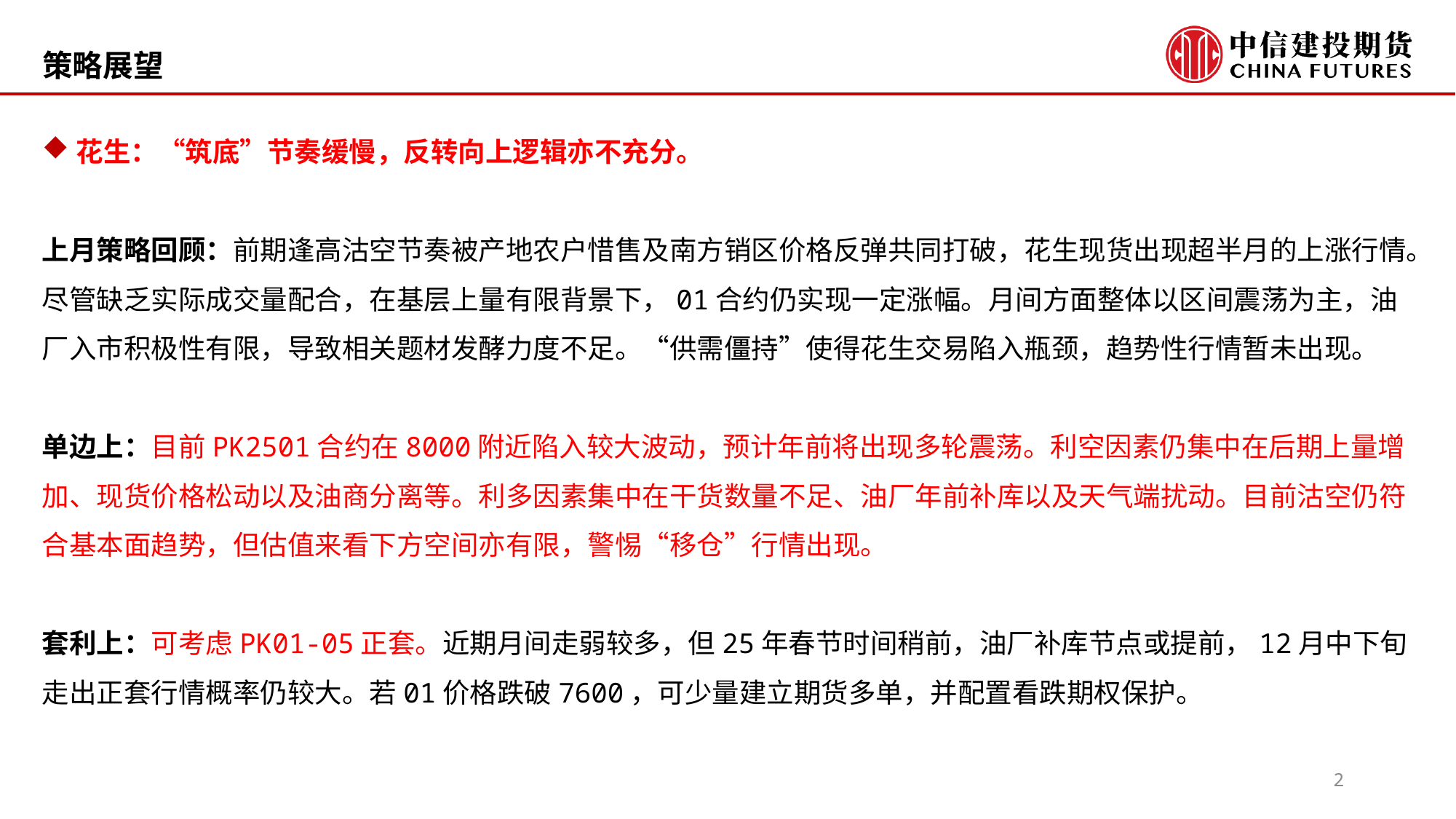

策略展望
花生：“筑底”节奏缓慢，反转向上逻辑亦不充分。

上月策略回顾：前期逢高沽空节奏被产地农户惜售及南方销区价格反弹共同打破，花生现货出现超半月的上涨行情。尽管缺乏实际成交量配合，在基层上量有限背景下，01合约仍实现一定涨幅。月间方面整体以区间震荡为主，油厂入市积极性有限，导致相关题材发酵力度不足。“供需僵持”使得花生交易陷入瓶颈，趋势性行情暂未出现。

单边上：目前PK2501合约在8000附近陷入较大波动，预计年前将出现多轮震荡。利空因素仍集中在后期上量增加、现货价格松动以及油商分离等。利多因素集中在干货数量不足、油厂年前补库以及天气端扰动。目前沽空仍符合基本面趋势，但估值来看下方空间亦有限，警惕“移仓”行情出现。

套利上：可考虑PK01-05正套。近期月间走弱较多，但25年春节时间稍前，油厂补库节点或提前，12月中下旬走出正套行情概率仍较大。若01价格跌破7600，可少量建立期货多单，并配置看跌期权保护。
2